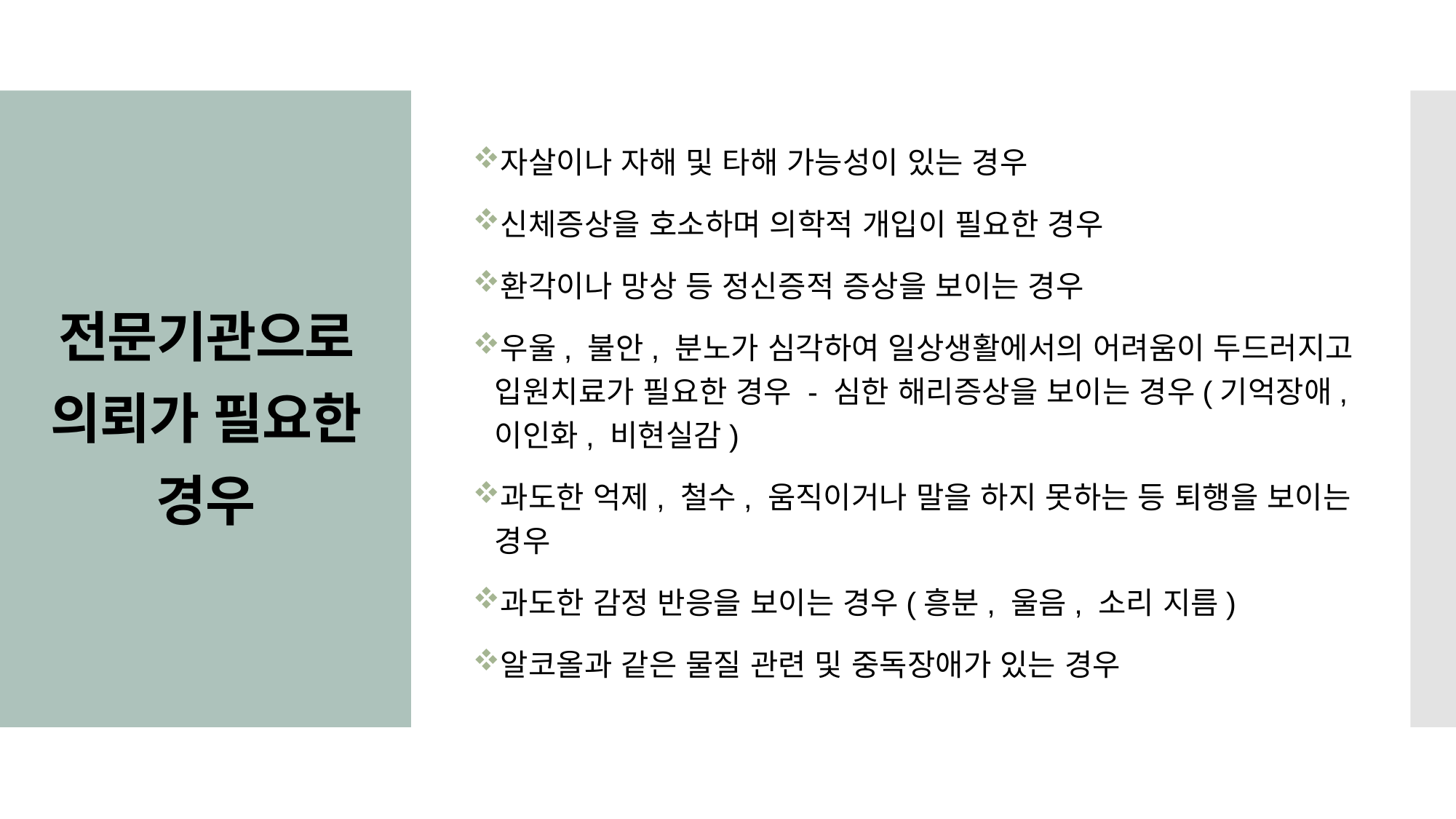

자살이나 자해 및 타해 가능성이 있는 경우
신체증상을 호소하며 의학적 개입이 필요한 경우
환각이나 망상 등 정신증적 증상을 보이는 경우
우울, 불안, 분노가 심각하여 일상생활에서의 어려움이 두드러지고 입원치료가 필요한 경우 - 심한 해리증상을 보이는 경우(기억장애, 이인화, 비현실감)
과도한 억제, 철수, 움직이거나 말을 하지 못하는 등 퇴행을 보이는 경우
과도한 감정 반응을 보이는 경우(흥분, 울음, 소리 지름)
알코올과 같은 물질 관련 및 중독장애가 있는 경우
# 전문기관으로 의뢰가 필요한 경우